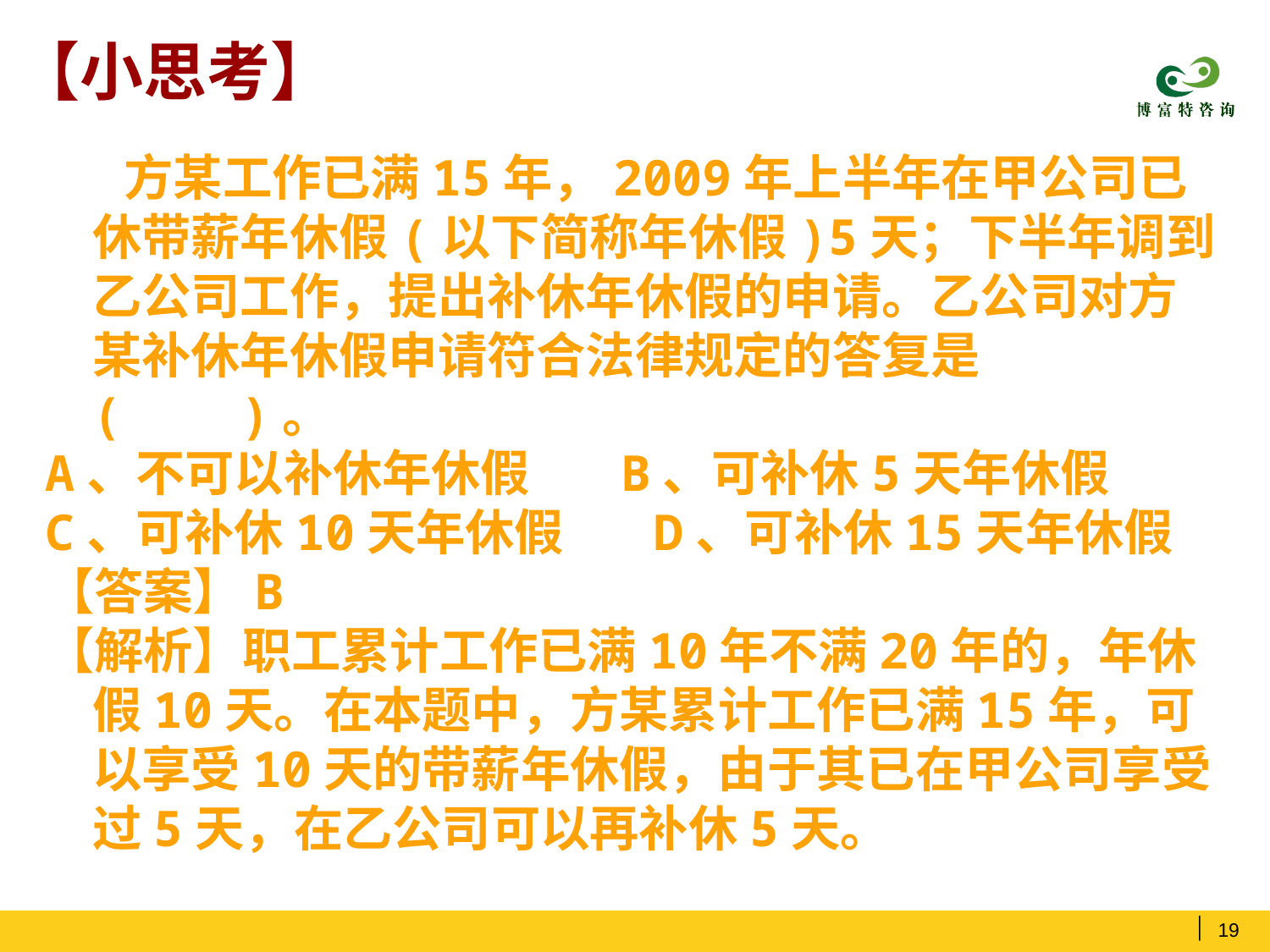

# 【小思考】
      方某工作已满15年，2009年上半年在甲公司已休带薪年休假(以下简称年休假)5天；下半年调到乙公司工作，提出补休年休假的申请。乙公司对方某补休年休假申请符合法律规定的答复是(    )。
A、不可以补休年休假       B、可补休5天年休假
C、可补休10天年休假       D、可补休15天年休假
【答案】B
【解析】职工累计工作已满10年不满20年的，年休假10天。在本题中，方某累计工作已满15年，可以享受10天的带薪年休假，由于其已在甲公司享受过5天，在乙公司可以再补休5天。